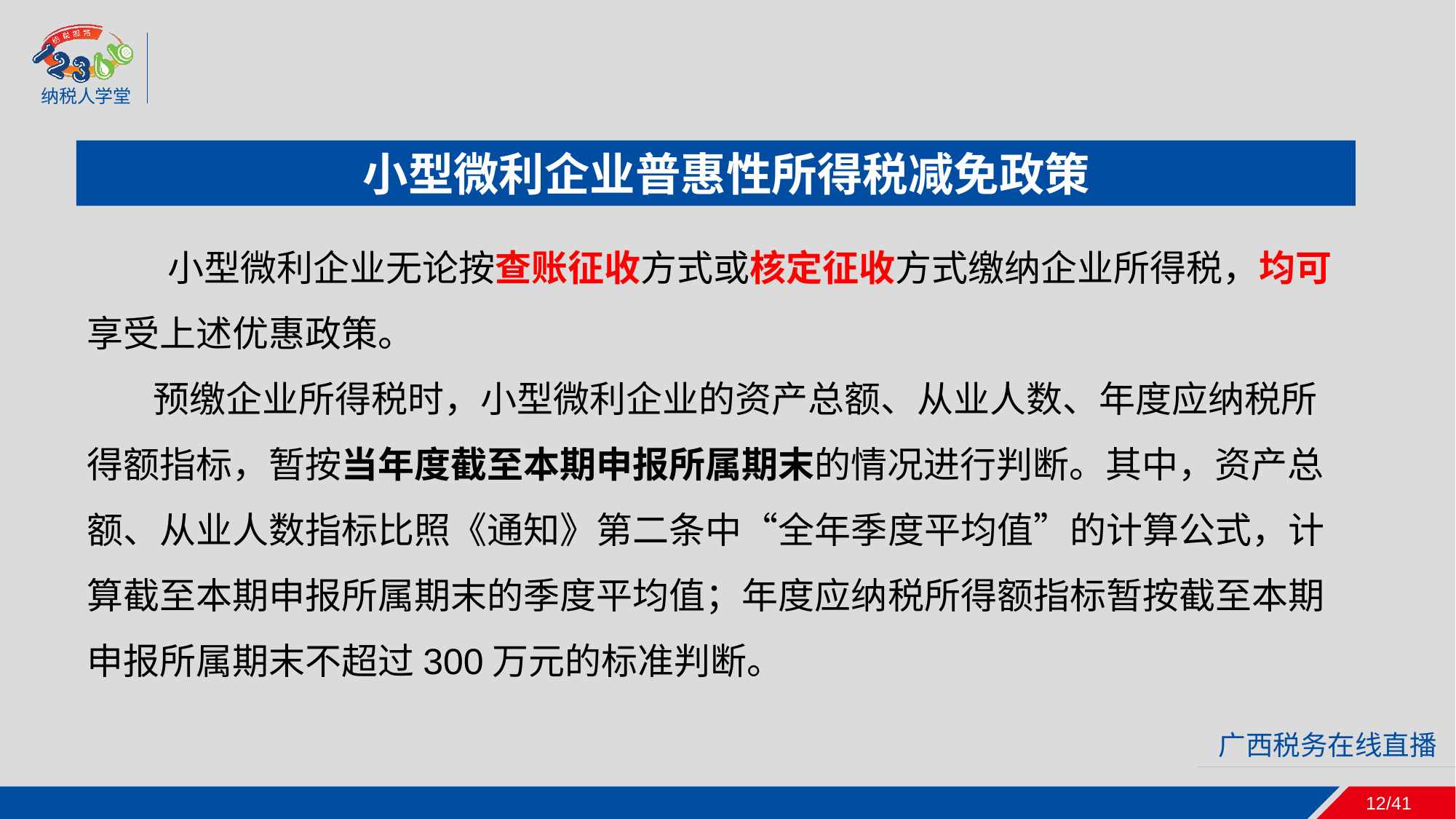

小型微利企业普惠性所得税减免政策
　　 小型微利企业无论按查账征收方式或核定征收方式缴纳企业所得税，均可享受上述优惠政策。
       预缴企业所得税时，小型微利企业的资产总额、从业人数、年度应纳税所得额指标，暂按当年度截至本期申报所属期末的情况进行判断。其中，资产总额、从业人数指标比照《通知》第二条中“全年季度平均值”的计算公式，计算截至本期申报所属期末的季度平均值；年度应纳税所得额指标暂按截至本期申报所属期末不超过300万元的标准判断。